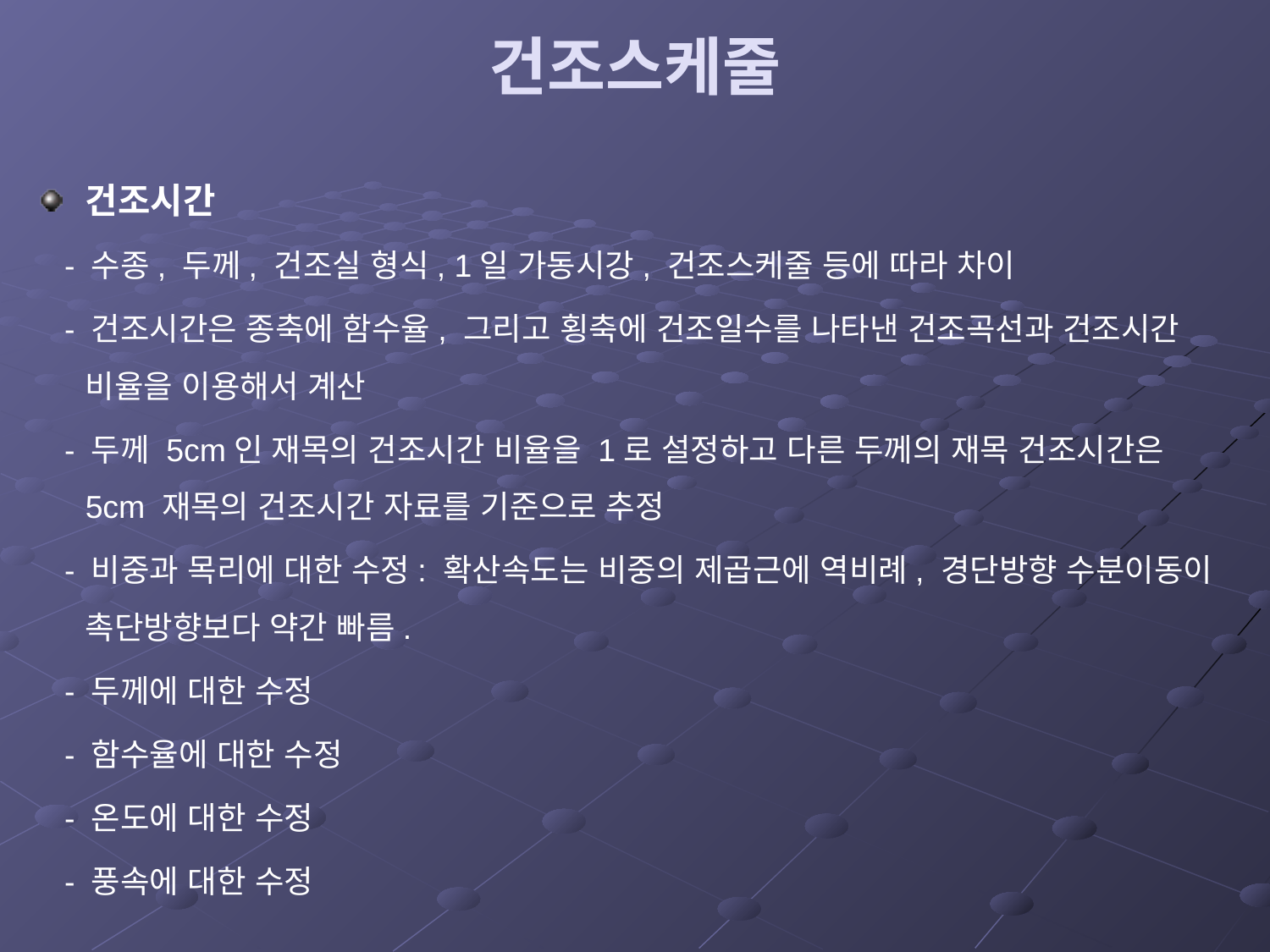

# 건조스케줄
건조시간
   - 수종, 두께, 건조실 형식, 1일 가동시강, 건조스케줄 등에 따라 차이
   - 건조시간은 종축에 함수율, 그리고 횡축에 건조일수를 나타낸 건조곡선과 건조시간 비율을 이용해서 계산
   - 두께 5cm인 재목의 건조시간 비율을 1로 설정하고 다른 두께의 재목 건조시간은 5cm 재목의 건조시간 자료를 기준으로 추정
   - 비중과 목리에 대한 수정: 확산속도는 비중의 제곱근에 역비례, 경단방향 수분이동이 촉단방향보다 약간 빠름.
   - 두께에 대한 수정
   - 함수율에 대한 수정
   - 온도에 대한 수정
   - 풍속에 대한 수정